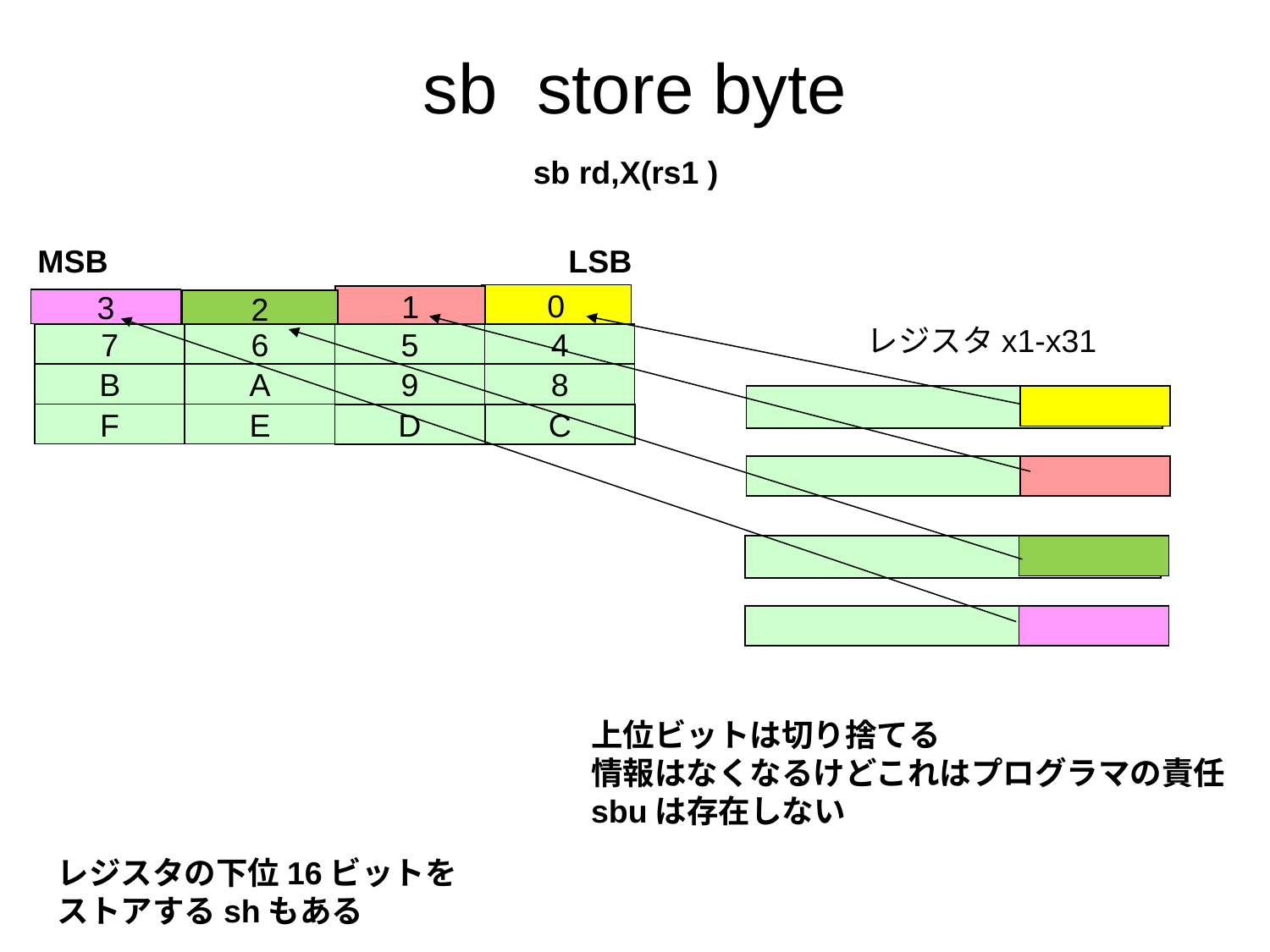

# sb  store byte
sb rd,X(rs1 )
MSB
LSB
0
1
3
2
レジスタx1-x31

7
6
5
4

B
A
9
8

F
E
D
C

上位ビットは切り捨てる
情報はなくなるけどこれはプログラマの責任
sbuは存在しない
レジスタの下位16ビットを
ストアするshもある